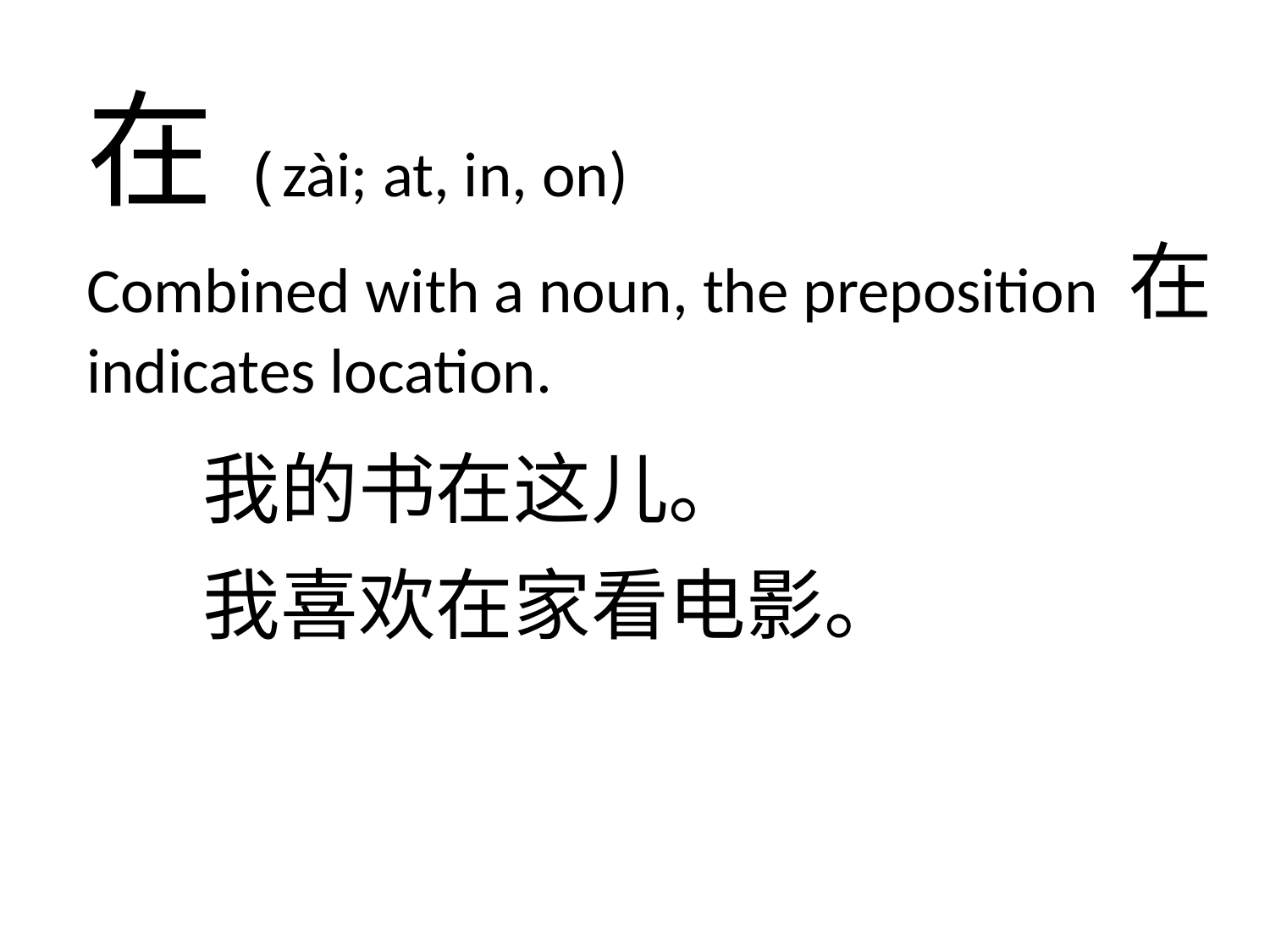

在(zài; at, in, on)
Combined with a noun, the preposition 在indicates location.
我的书在这儿。
我喜欢在家看电影。